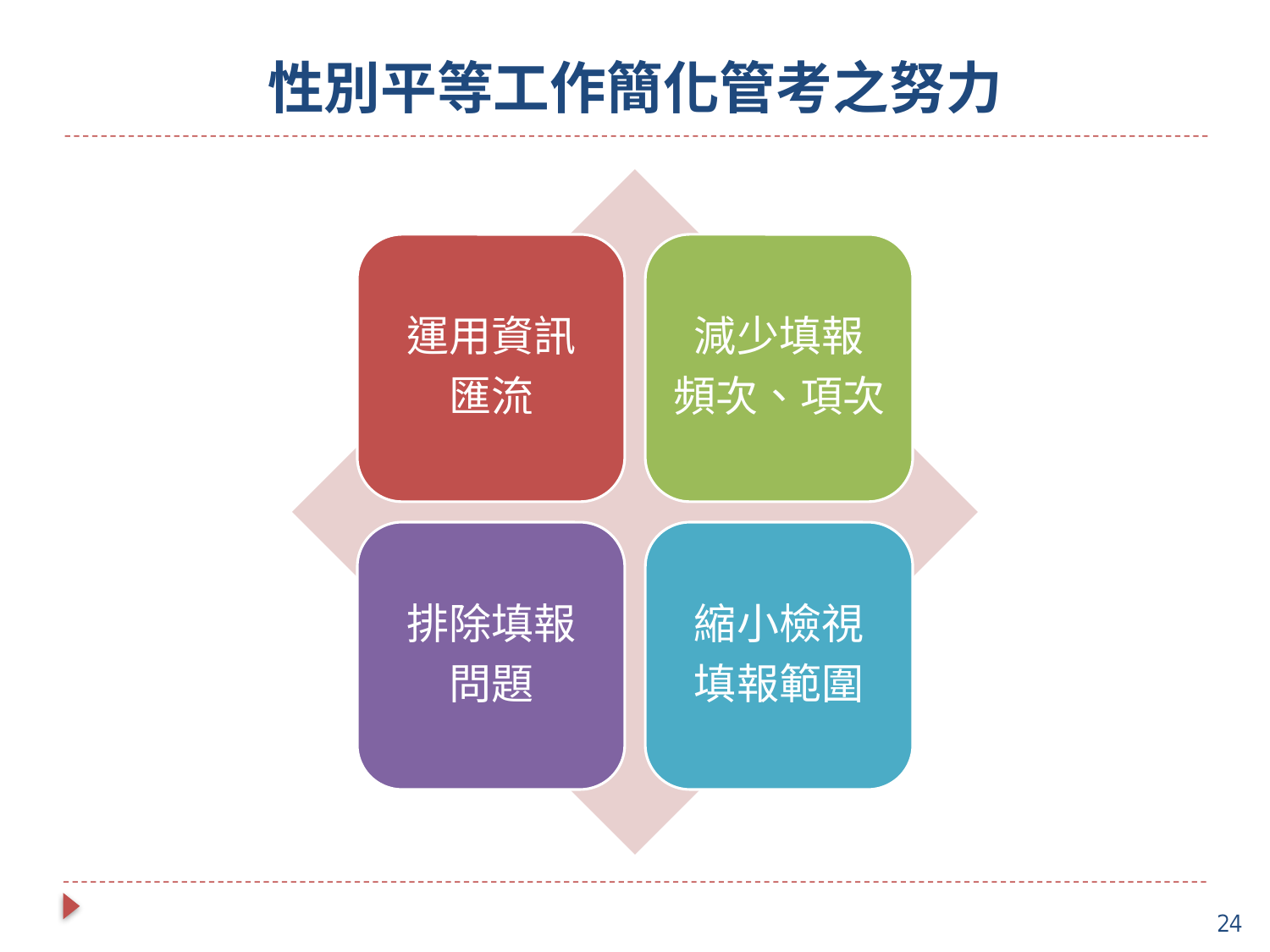

# 性別平等工作簡化管考之努力
運用資訊
匯流
減少填報
頻次、項次
排除填報
問題
縮小檢視
填報範圍
24